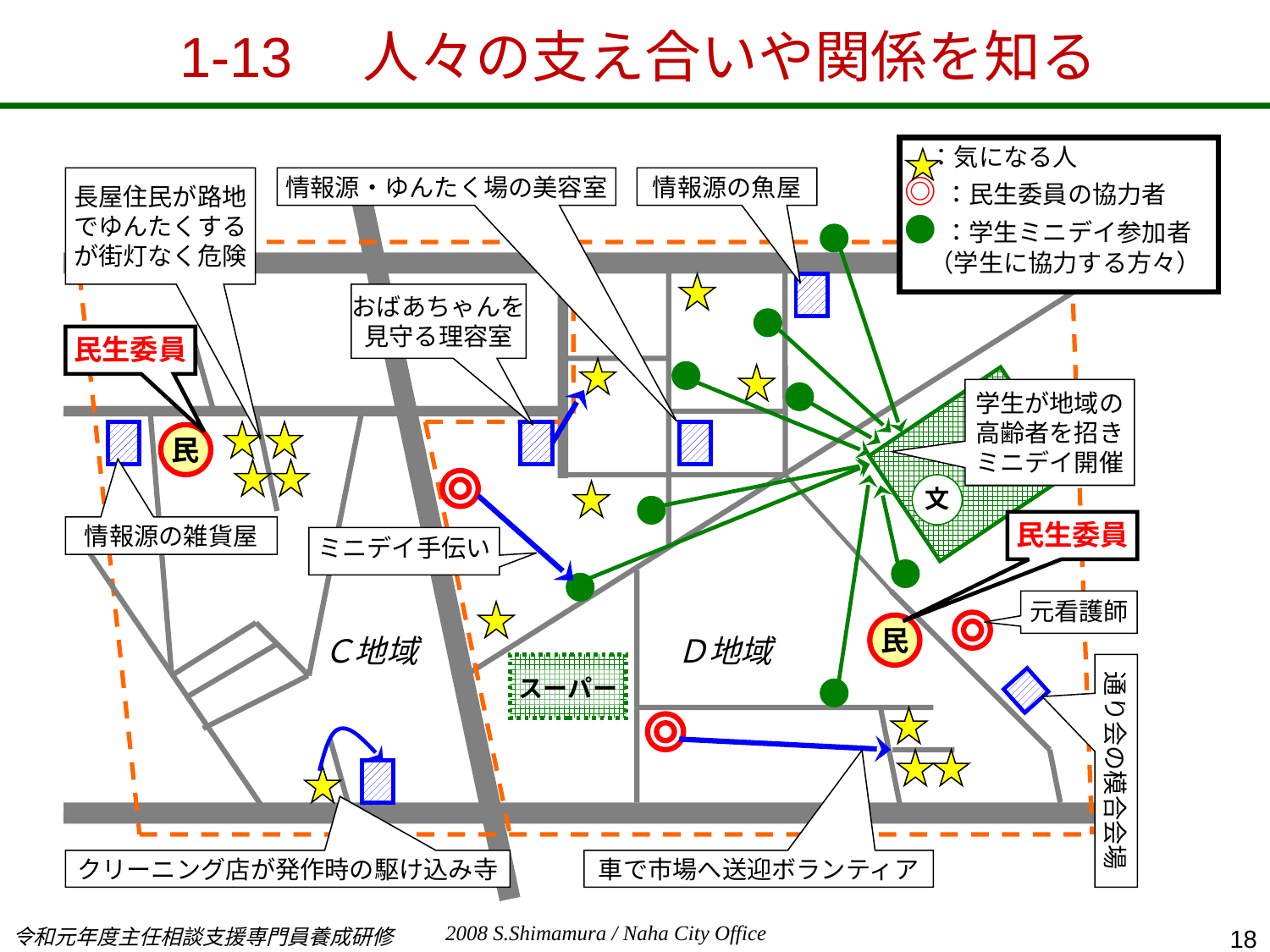

# 1-13　人々の支え合いや関係を知る

　：気になる人
◎：民生委員の協力者
●：学生ミニデイ参加者
　（学生に協力する方々）

長屋住民が路地でゆんたくするが街灯なく危険
情報源・ゆんたく場の美容室
情報源の魚屋

おばあちゃんを
見守る理容室

民生委員

学生が地域の高齢者を招きミニデイ開催

民

文

民生委員
情報源の雑貨屋
ミニデイ手伝い

元看護師

民

Ｃ地域
Ｄ地域

通り会の模合会場
スーパー

クリーニング店が発作時の駆け込み寺
車で市場へ送迎ボランティア
2008 S.Shimamura / Naha City Office
令和元年度主任相談支援専門員養成研修
18